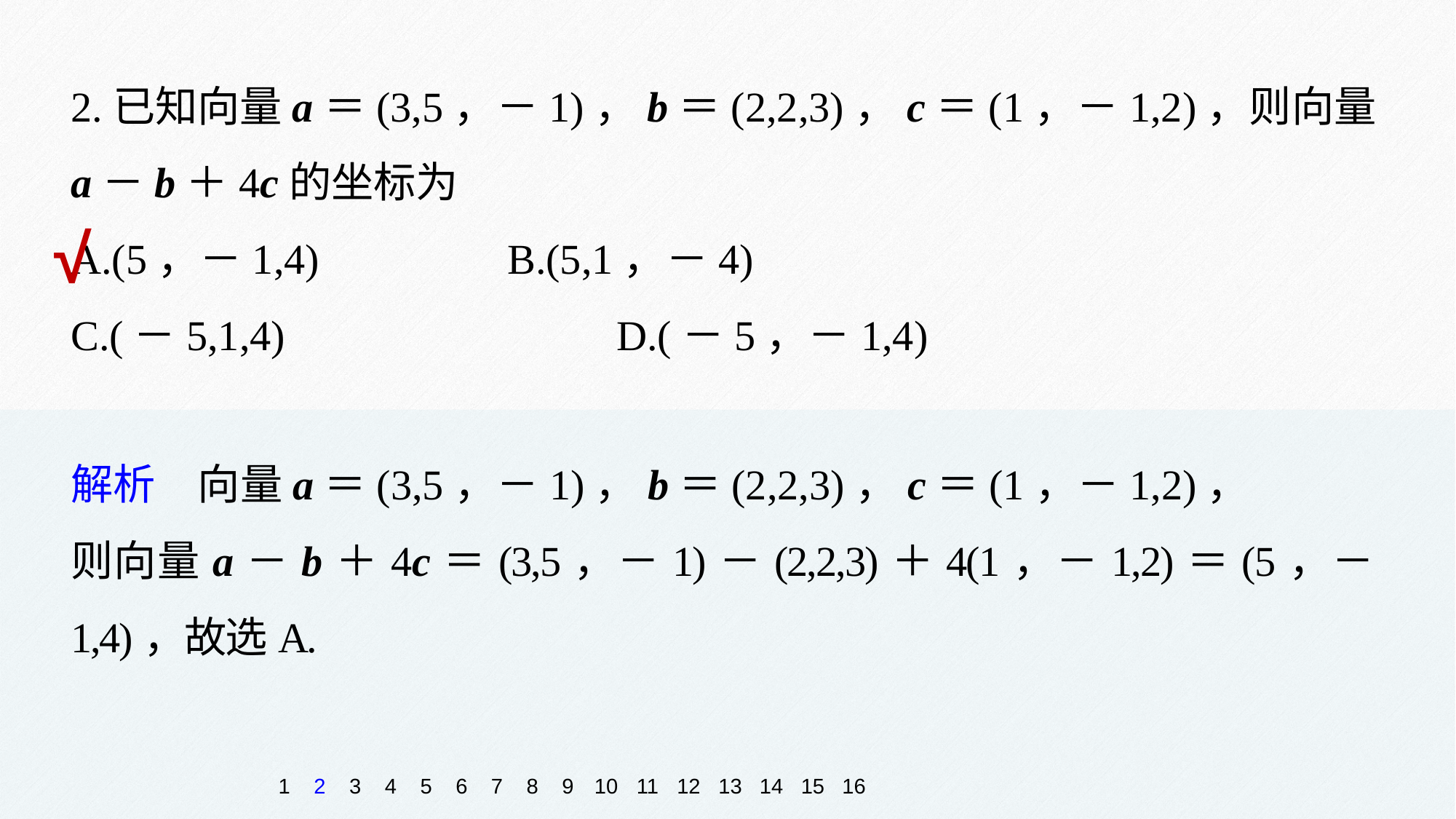

2.已知向量a＝(3,5，－1)，b＝(2,2,3)，c＝(1，－1,2)，则向量a－b＋4c的坐标为
A.(5，－1,4)  		B.(5,1，－4)
C.(－5,1,4)  			D.(－5，－1,4)
√
解析　向量a＝(3,5，－1)，b＝(2,2,3)，c＝(1，－1,2)，
则向量a－b＋4c＝(3,5，－1)－(2,2,3)＋4(1，－1,2)＝(5，－1,4)，故选A.
1
2
3
4
5
6
7
8
9
10
11
12
13
14
15
16